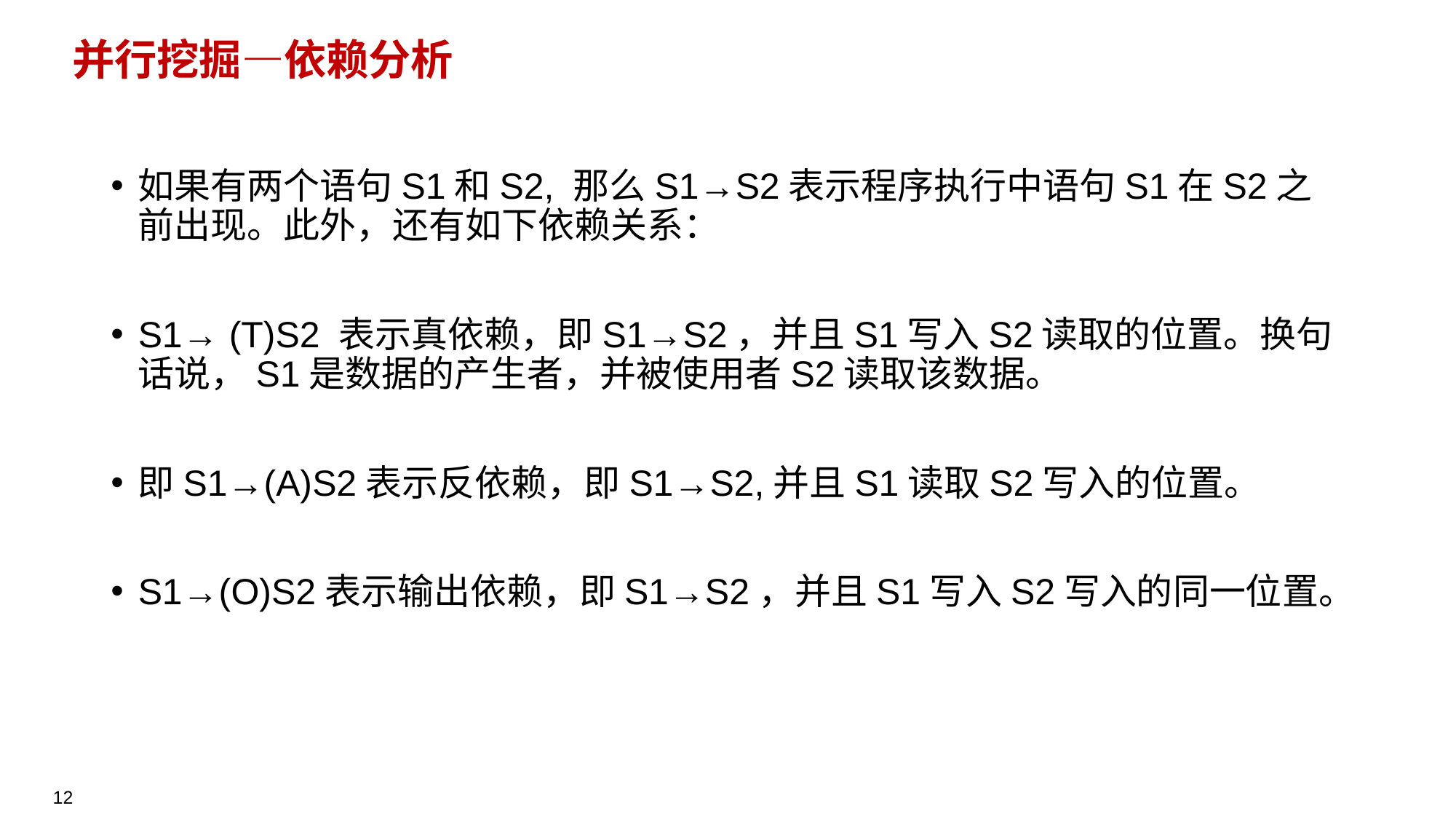

# 并行挖掘—依赖分析
如果有两个语句S1和S2, 那么S1→S2表示程序执行中语句S1在S2之前出现。此外，还有如下依赖关系：

S1→ (T)S2 表示真依赖，即S1→S2，并且S1写入S2读取的位置。换句话说，S1是数据的产生者，并被使用者S2读取该数据。

即S1→(A)S2表示反依赖，即S1→S2,并且S1读取S2写入的位置。

S1→(O)S2表示输出依赖，即S1→S2，并且S1写入S2写入的同一位置。